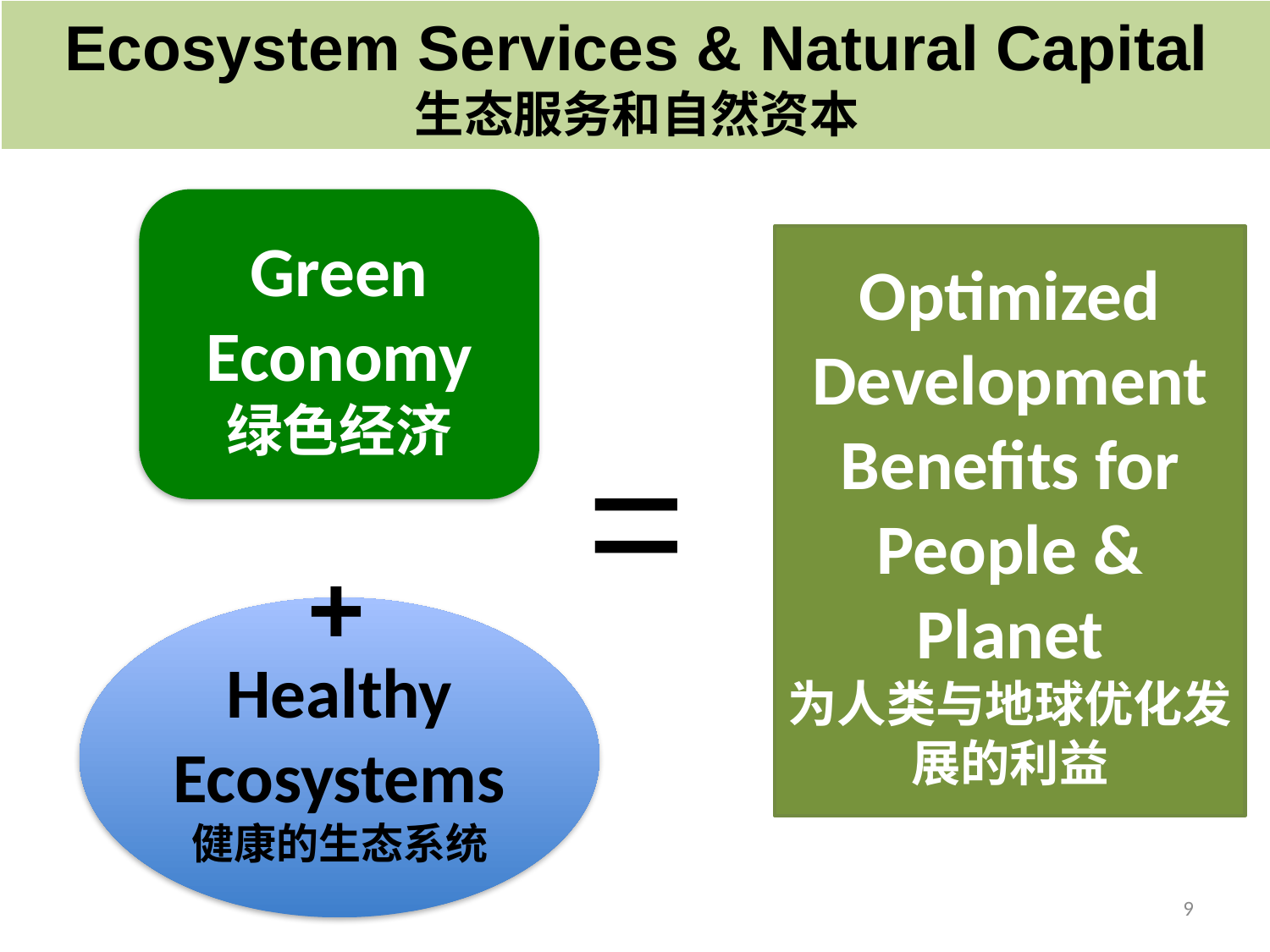

Ecosystem Services & Natural Capital
生态服务和自然资本
Green Economy
绿色经济
Optimized Development Benefits for People & Planet
为人类与地球优化发展的利益
=
+
Healthy Ecosystems
健康的生态系统
9